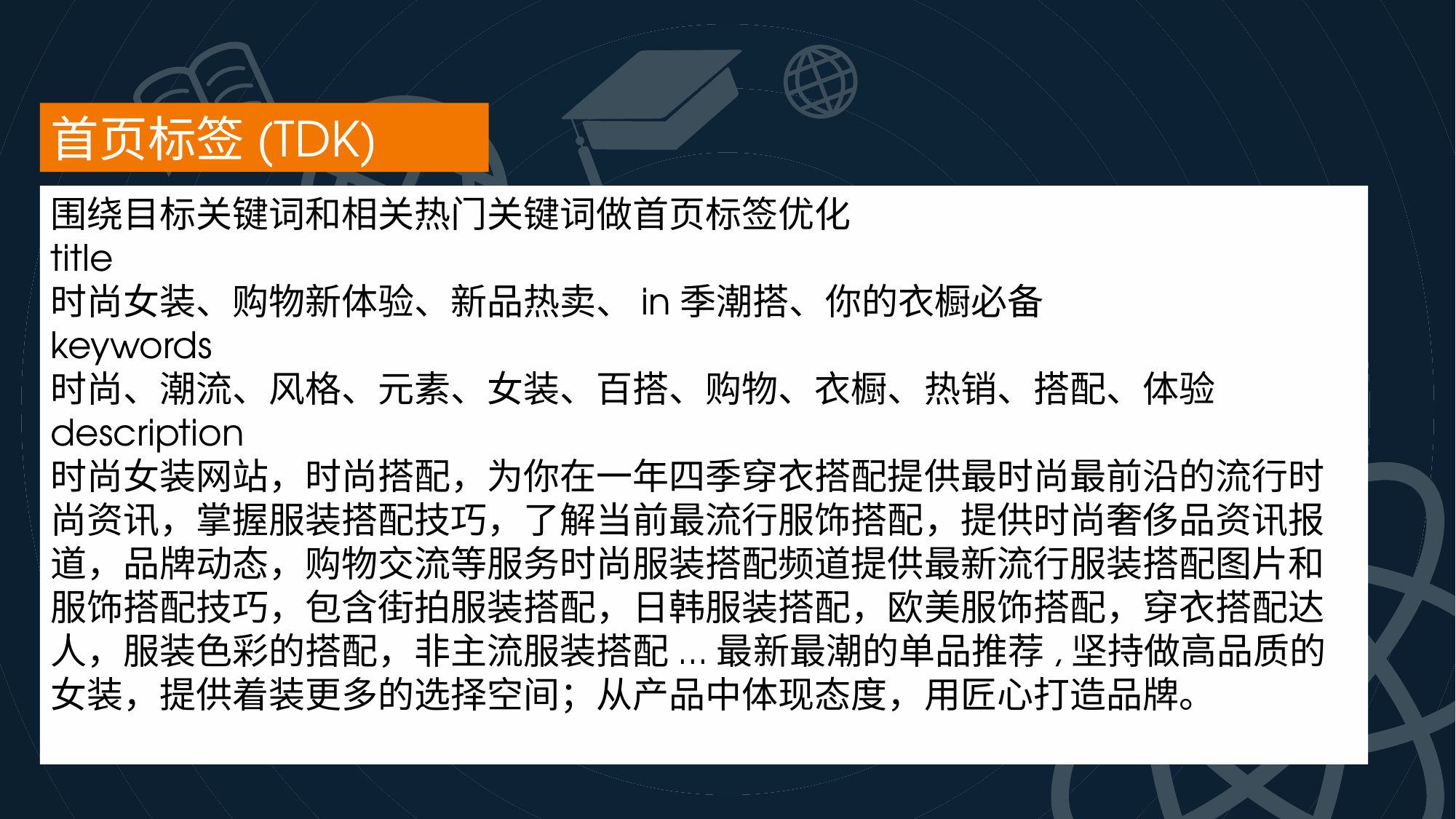

首页标签(TDK)
围绕目标关键词和相关热门关键词做首页标签优化
title
时尚女装、购物新体验、新品热卖、in季潮搭、你的衣橱必备
keywords
时尚、潮流、风格、元素、女装、百搭、购物、衣橱、热销、搭配、体验
description
时尚女装网站，时尚搭配，为你在一年四季穿衣搭配提供最时尚最前沿的流行时尚资讯，掌握服装搭配技巧，了解当前最流行服饰搭配，提供时尚奢侈品资讯报道，品牌动态，购物交流等服务时尚服装搭配频道提供最新流行服装搭配图片和服饰搭配技巧，包含街拍服装搭配，日韩服装搭配，欧美服饰搭配，穿衣搭配达人，服装色彩的搭配，非主流服装搭配...最新最潮的单品推荐,坚持做高品质的女装，提供着装更多的选择空间；从产品中体现态度，用匠心打造品牌。